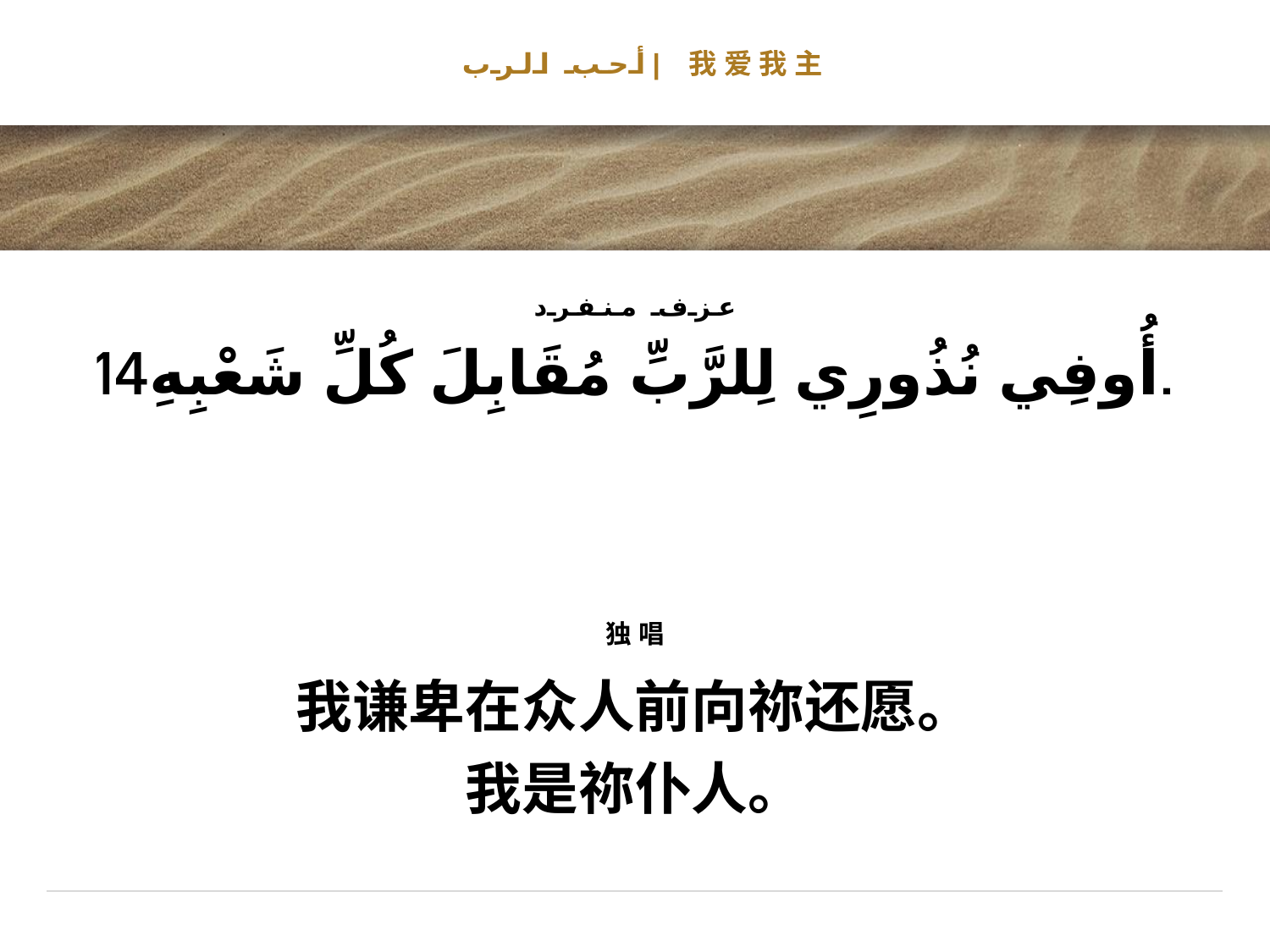

# أحب الرب| 我爱我主
عزف منفرد
14أُوفِي نُذُورِي لِلرَّبِّ مُقَابِلَ كُلِّ شَعْبِهِ.
独唱
我谦卑在众人前向祢还愿。
我是祢仆人。